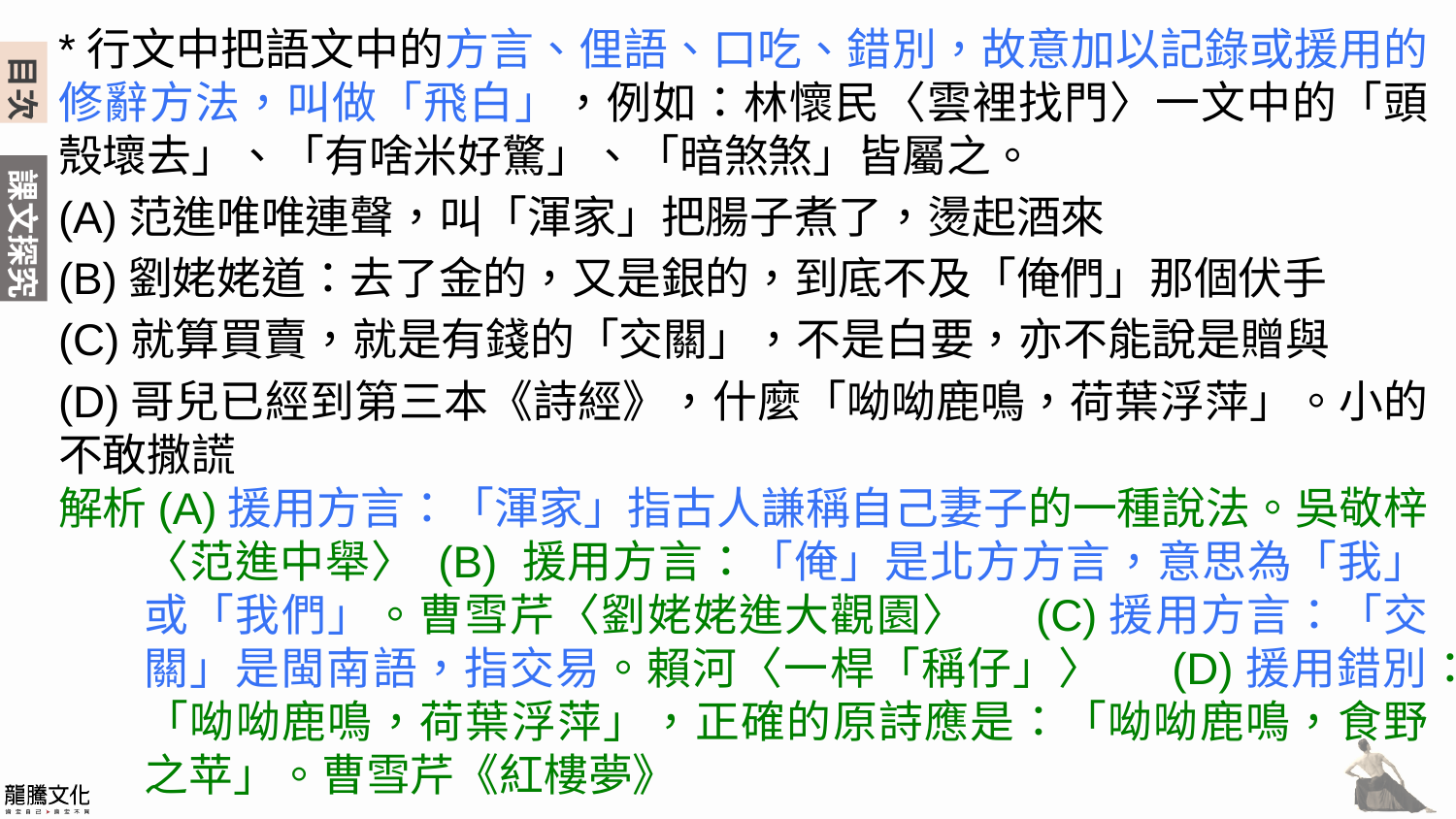

*行文中把語文中的方言、俚語、口吃、錯別，故意加以記錄或援用的修辭方法，叫做「飛白」，例如：林懷民〈雲裡找門〉一文中的「頭殼壞去」、「有啥米好驚」、「暗煞煞」皆屬之。
(A)范進唯唯連聲，叫「渾家」把腸子煮了，燙起酒來
(B)劉姥姥道：去了金的，又是銀的，到底不及「俺們」那個伏手
(C)就算買賣，就是有錢的「交關」，不是白要，亦不能說是贈與
(D)哥兒已經到第三本《詩經》，什麼「呦呦鹿鳴，荷葉浮萍」。小的不敢撒謊
解析(A)援用方言：「渾家」指古人謙稱自己妻子的一種說法。吳敬梓〈范進中舉〉 (B) 援用方言：「俺」是北方方言，意思為「我」或「我們」。曹雪芹〈劉姥姥進大觀園〉　 (C)援用方言：「交關」是閩南語，指交易。賴河〈一桿「稱仔」〉　 (D)援用錯別：「呦呦鹿鳴，荷葉浮萍」，正確的原詩應是：「呦呦鹿鳴，食野之苹」。曹雪芹《紅樓夢》